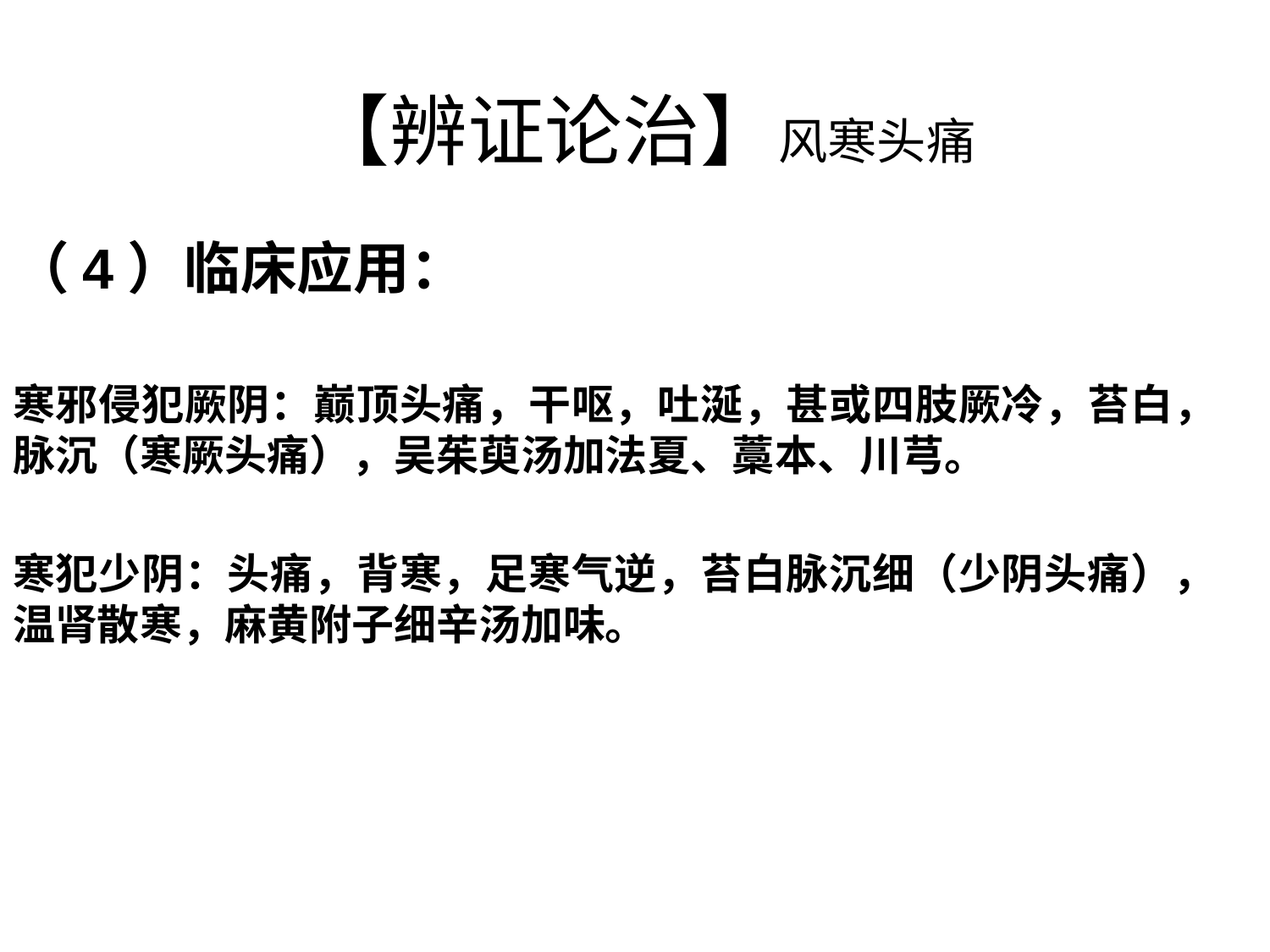

# 【辨证论治】风寒头痛
（4）临床应用：

寒邪侵犯厥阴：巅顶头痛，干呕，吐涎，甚或四肢厥冷，苔白，脉沉（寒厥头痛），吴茱萸汤加法夏、藁本、川芎。

寒犯少阴：头痛，背寒，足寒气逆，苔白脉沉细（少阴头痛），温肾散寒，麻黄附子细辛汤加味。